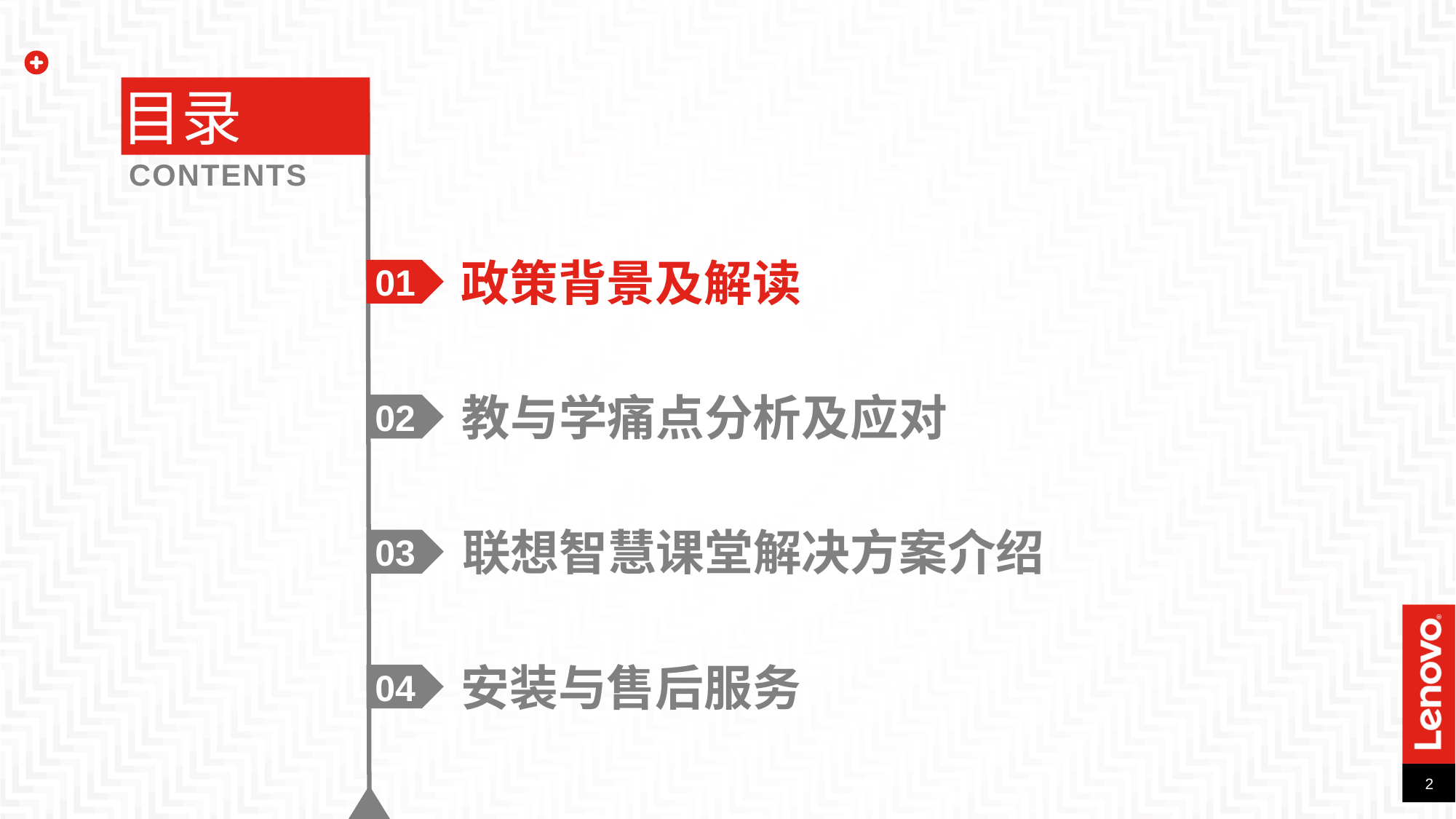

目录
CONTENTS
政策背景及解读
01
教与学痛点分析及应对
02
联想智慧课堂解决方案介绍
03
安装与售后服务
04